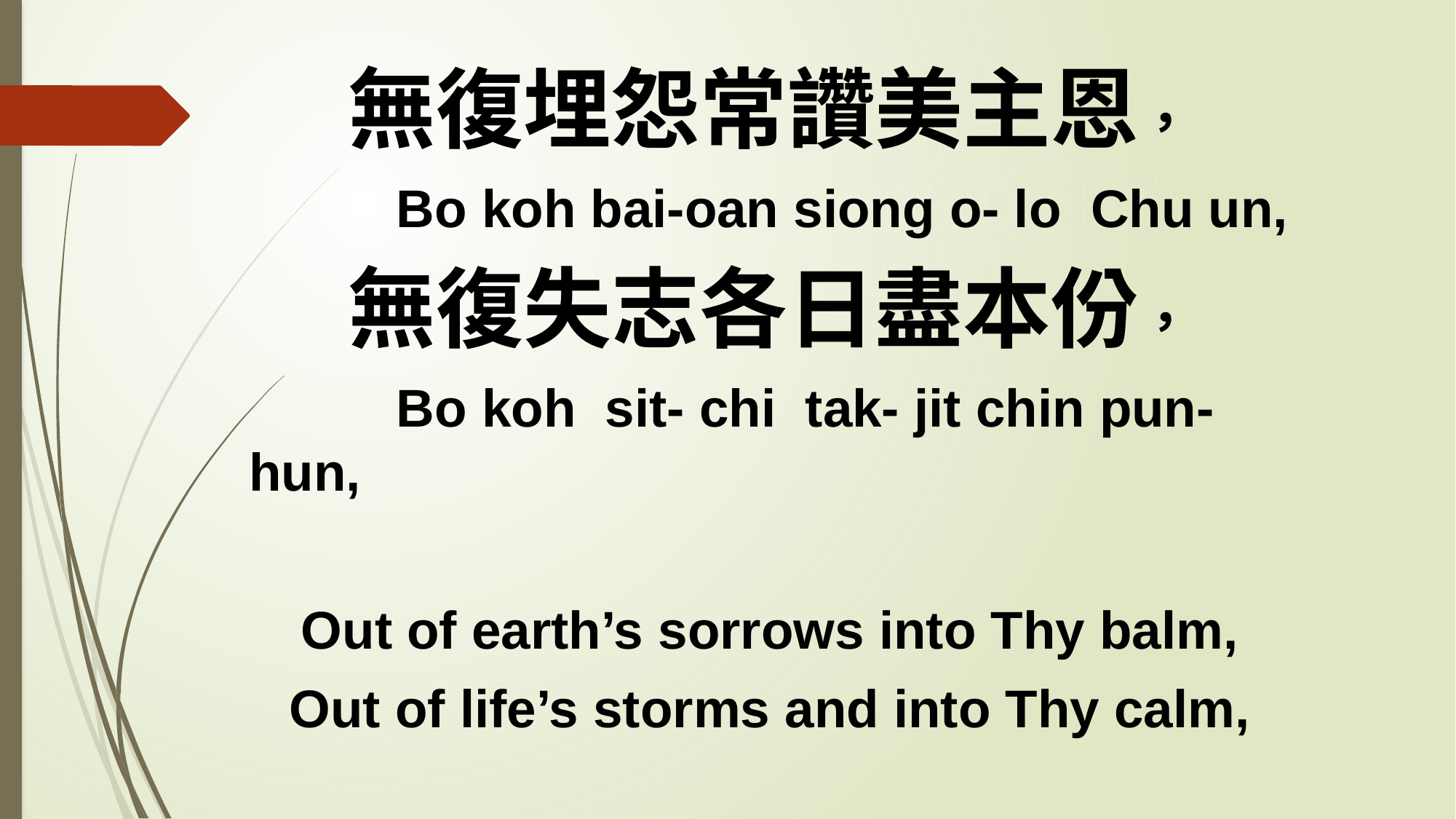

無復埋怨常讚美主恩，
          Bo koh bai-oan siong o- lo  Chu un,
無復失志各日盡本份，
          Bo koh  sit- chi  tak- jit chin pun-hun,

Out of earth’s sorrows into Thy balm,
Out of life’s storms and into Thy calm,